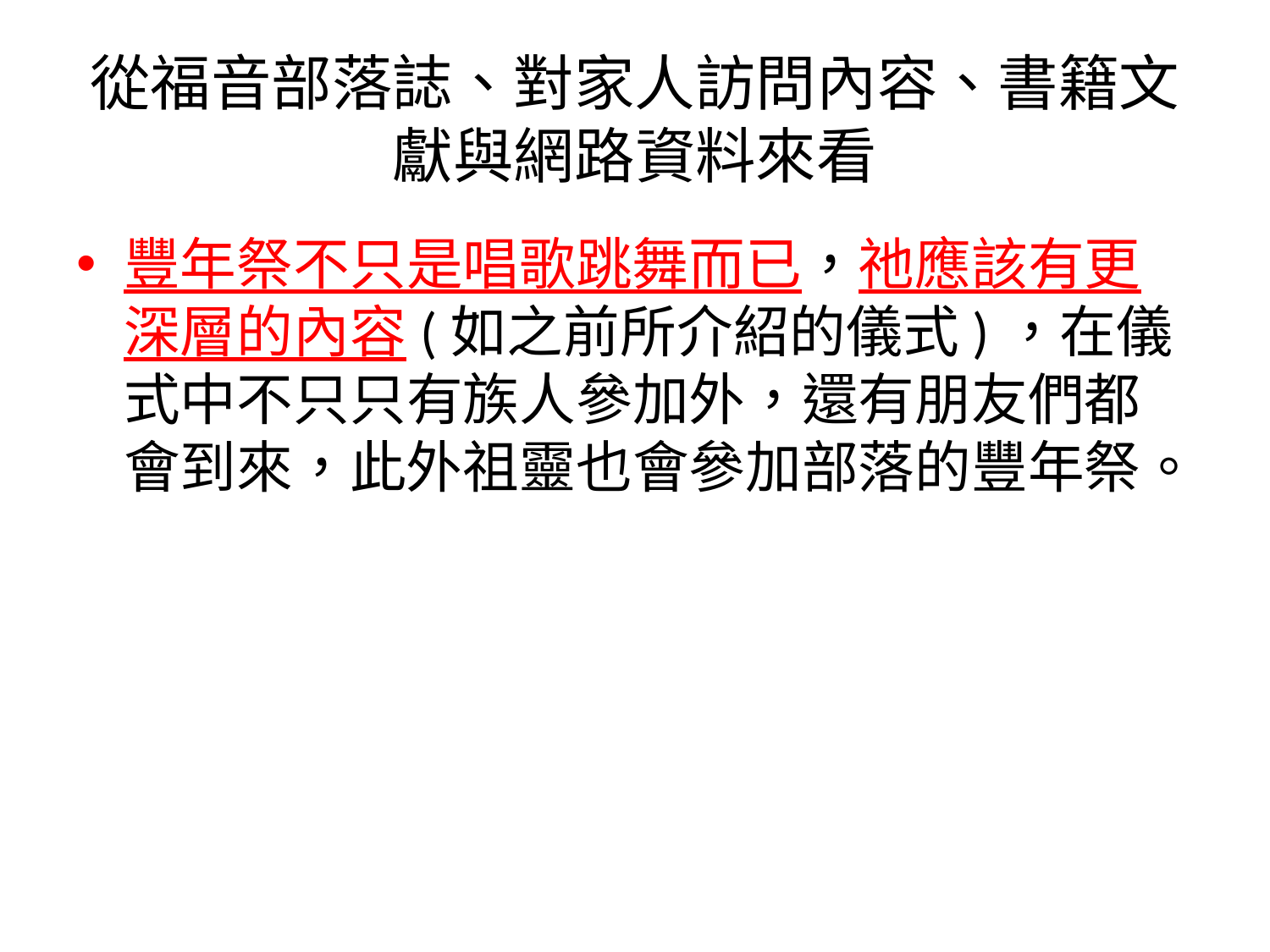

# 從福音部落誌、對家人訪問內容、書籍文獻與網路資料來看
豐年祭不只是唱歌跳舞而已，祂應該有更深層的內容(如之前所介紹的儀式)，在儀式中不只只有族人參加外，還有朋友們都會到來，此外祖靈也會參加部落的豐年祭。